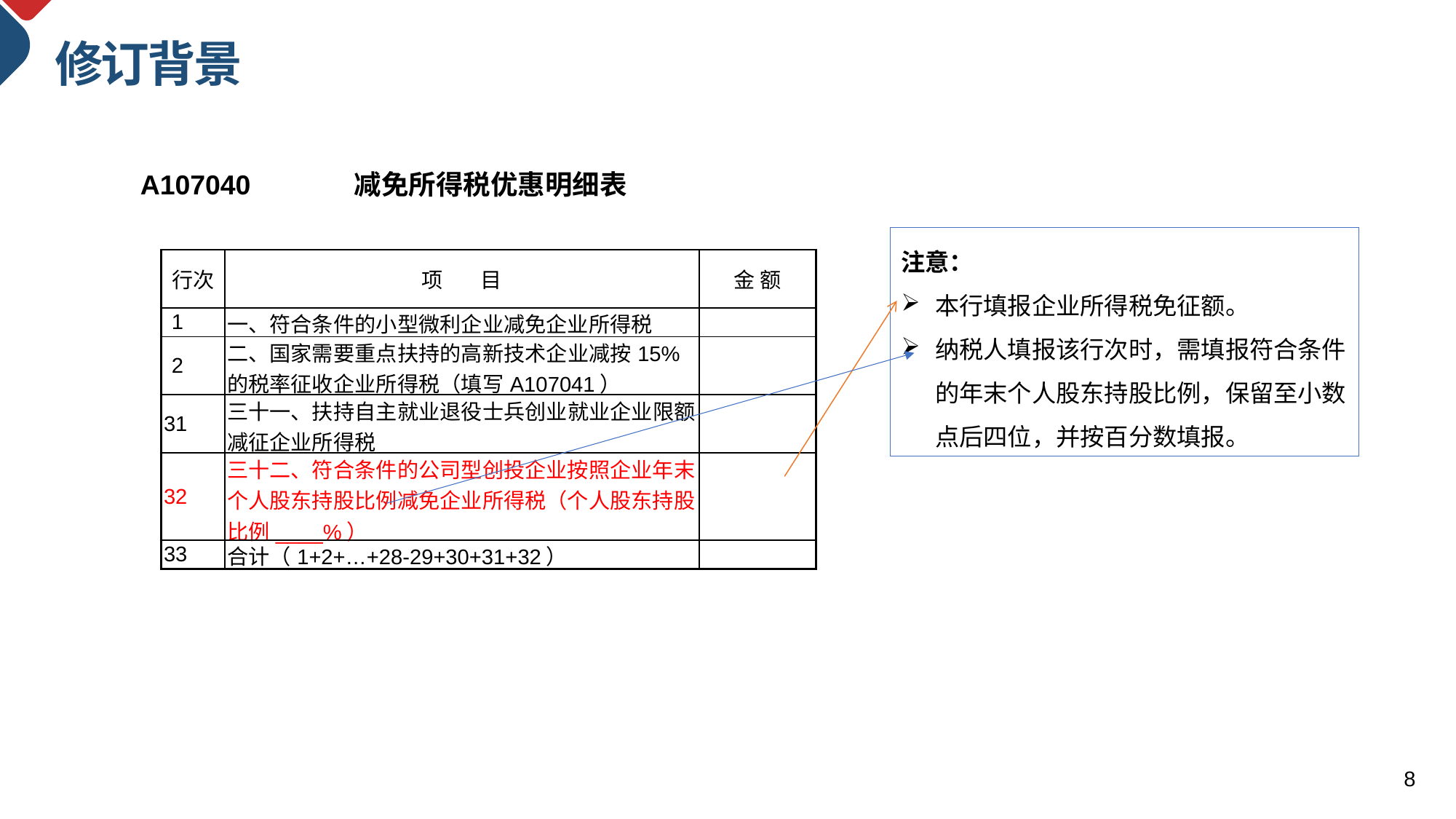

修订背景
A107040	减免所得税优惠明细表
注意：
本行填报企业所得税免征额。
纳税人填报该行次时，需填报符合条件的年末个人股东持股比例，保留至小数点后四位，并按百分数填报。
| 行次 | 项 目 | 金 额 |
| --- | --- | --- |
| 1 | 一、符合条件的小型微利企业减免企业所得税 |  |
| 2 | 二、国家需要重点扶持的高新技术企业减按15%的税率征收企业所得税（填写A107041） |  |
| 31 | 三十一、扶持自主就业退役士兵创业就业企业限额减征企业所得税 |  |
| 32 | 三十二、符合条件的公司型创投企业按照企业年末个人股东持股比例减免企业所得税（个人股东持股比例\_\_\_\_%） |  |
| 33 | 合计（1+2+…+28-29+30+31+32） |  |